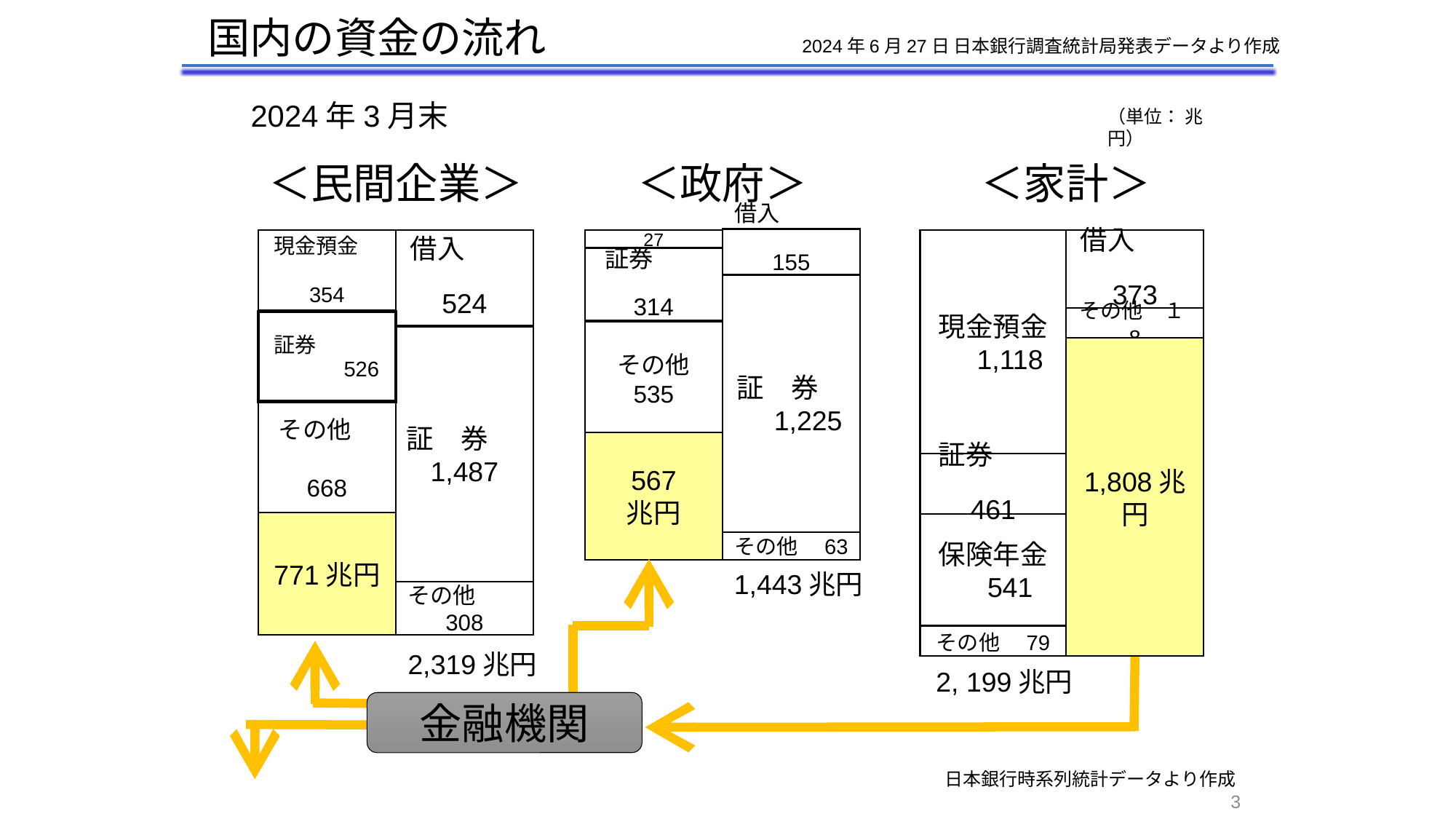

国内の資金の流れ
2024年6月27日 日本銀行調査統計局発表データより作成
2024年3月末
（単位： 兆円）
＜民間企業＞
＜政府＞
＜家計＞
借入
155
証券
314
27
借入　　　　　　373
現金預金
354
借入　　　　　　524
現金預金　1,118
証　券　　1,225
その他　１8
証券　　　　　　526
その他
535
証　券　1,487
1,808兆円
その他
668
567
兆円
証券
461
771兆円
保険年金　541
その他　63
1,443兆円
その他
308
その他　79
2,319兆円
2, 199兆円
金融機関
日本銀行時系列統計データより作成
3